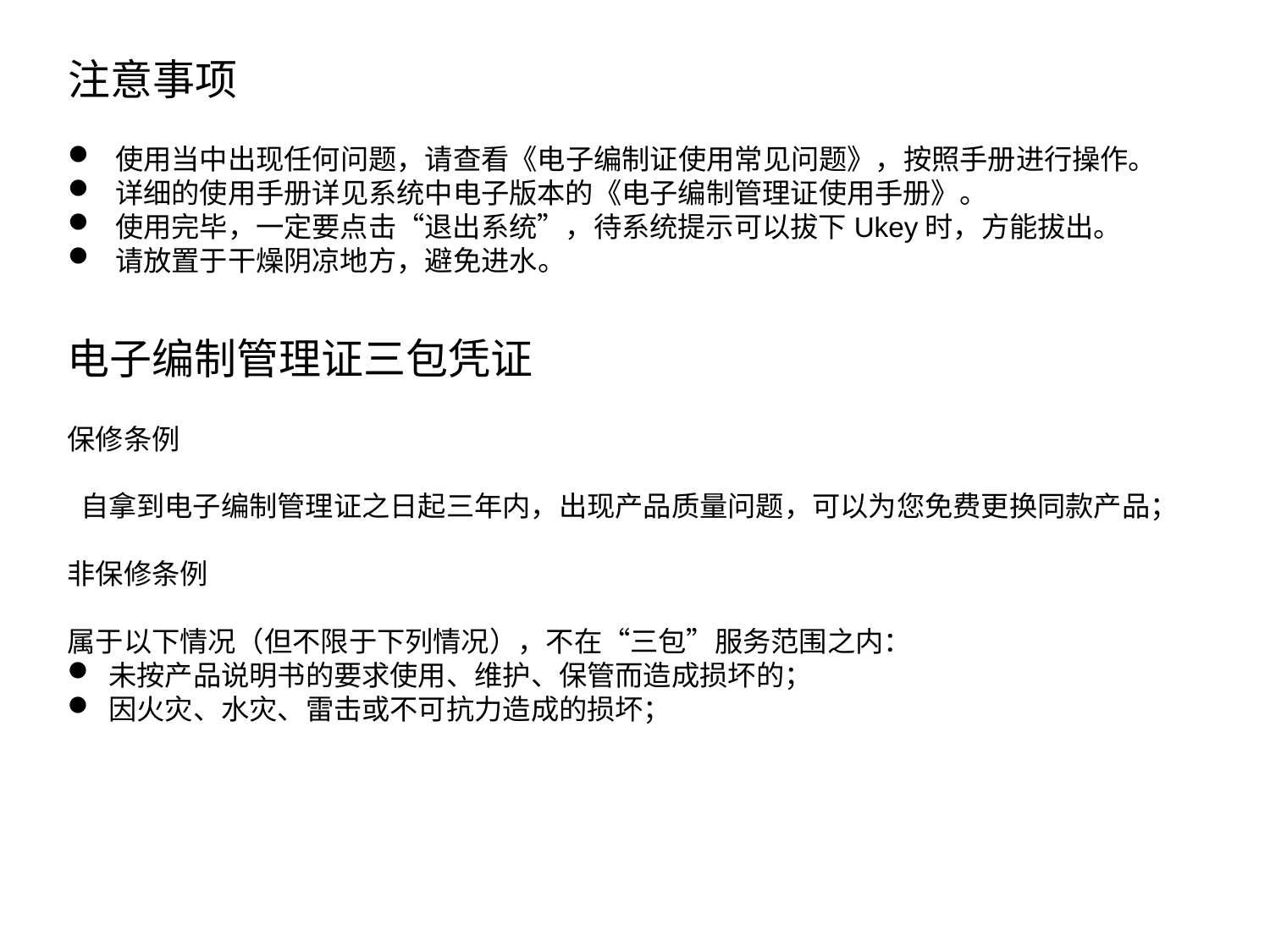

注意事项

  使用当中出现任何问题，请查看《电子编制证使用常见问题》，按照手册进行操作。
  详细的使用手册详见系统中电子版本的《电子编制管理证使用手册》。
  使用完毕，一定要点击“退出系统”，待系统提示可以拔下Ukey时，方能拔出。
  请放置于干燥阴凉地方，避免进水。

电子编制管理证三包凭证

保修条例

 自拿到电子编制管理证之日起三年内，出现产品质量问题，可以为您免费更换同款产品；

非保修条例

属于以下情况（但不限于下列情况），不在“三包”服务范围之内：
 未按产品说明书的要求使用、维护、保管而造成损坏的；
 因火灾、水灾、雷击或不可抗力造成的损坏；